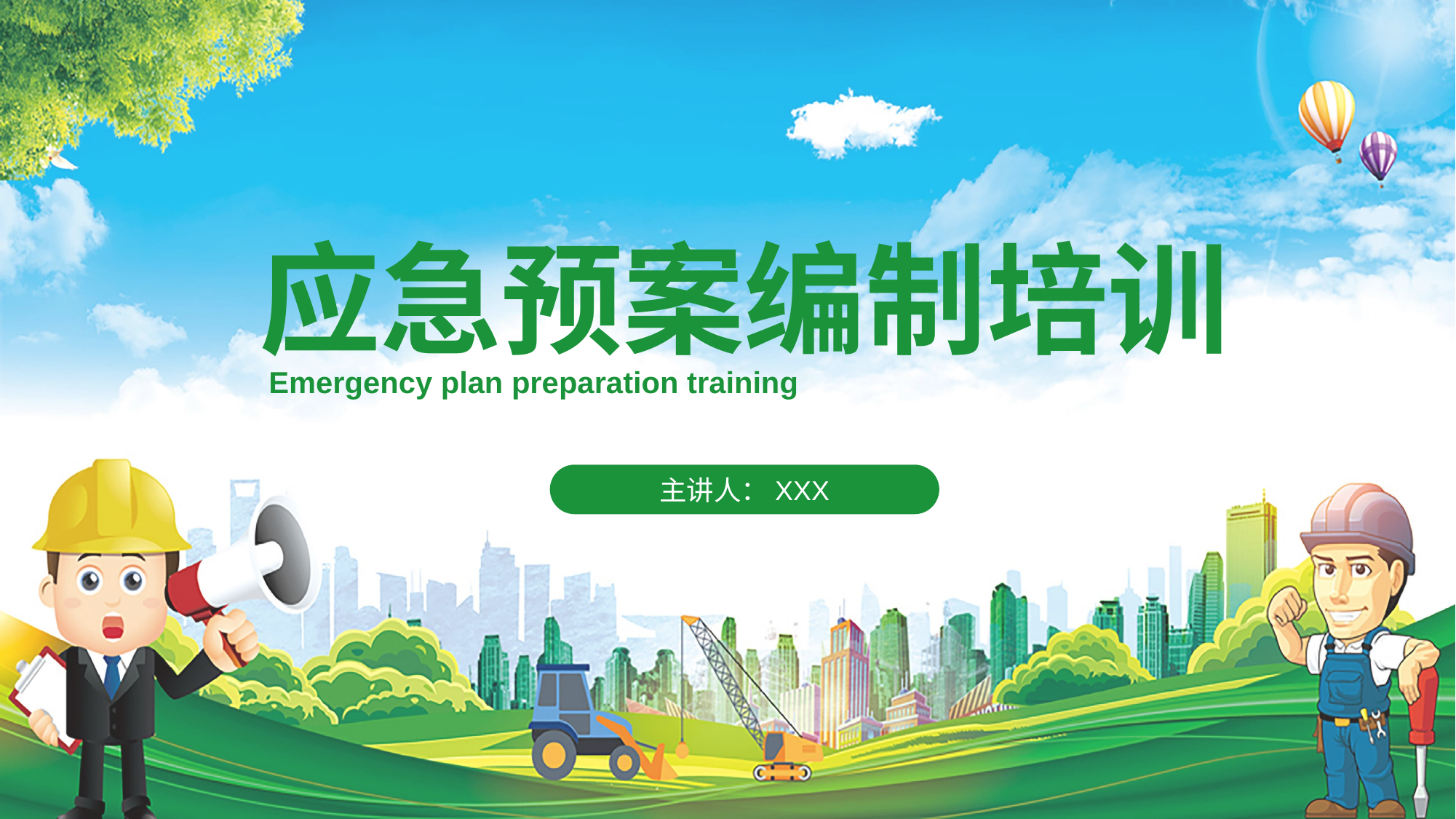

# 应急预案编制培训
Emergency plan preparation training

主讲人：XXX